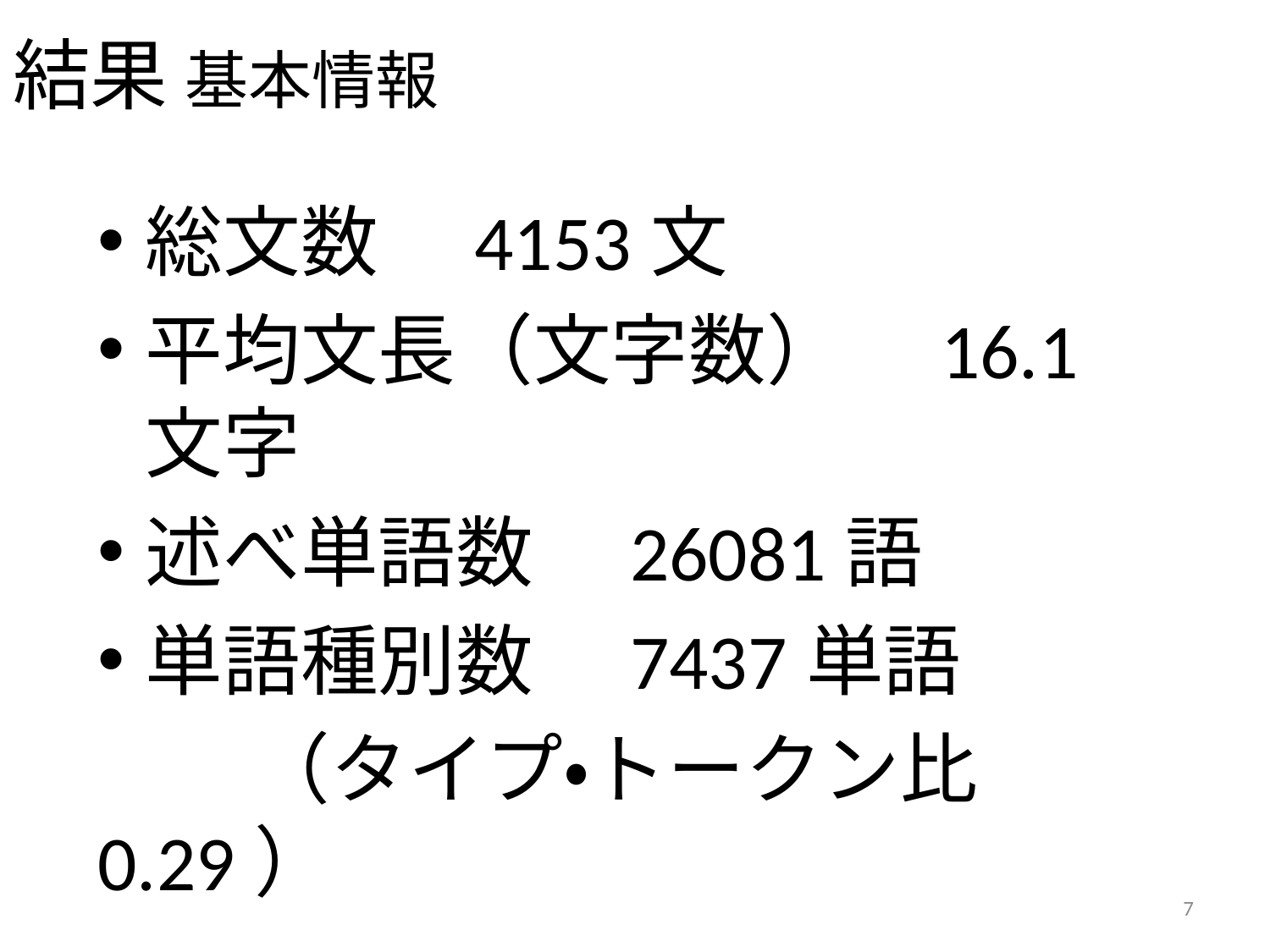

# 結果 基本情報
総文数　4153文
平均文長（文字数）　16.1文字
述べ単語数　26081語
単語種別数　7437単語
　　（タイプ・トークン比　0.29）

7